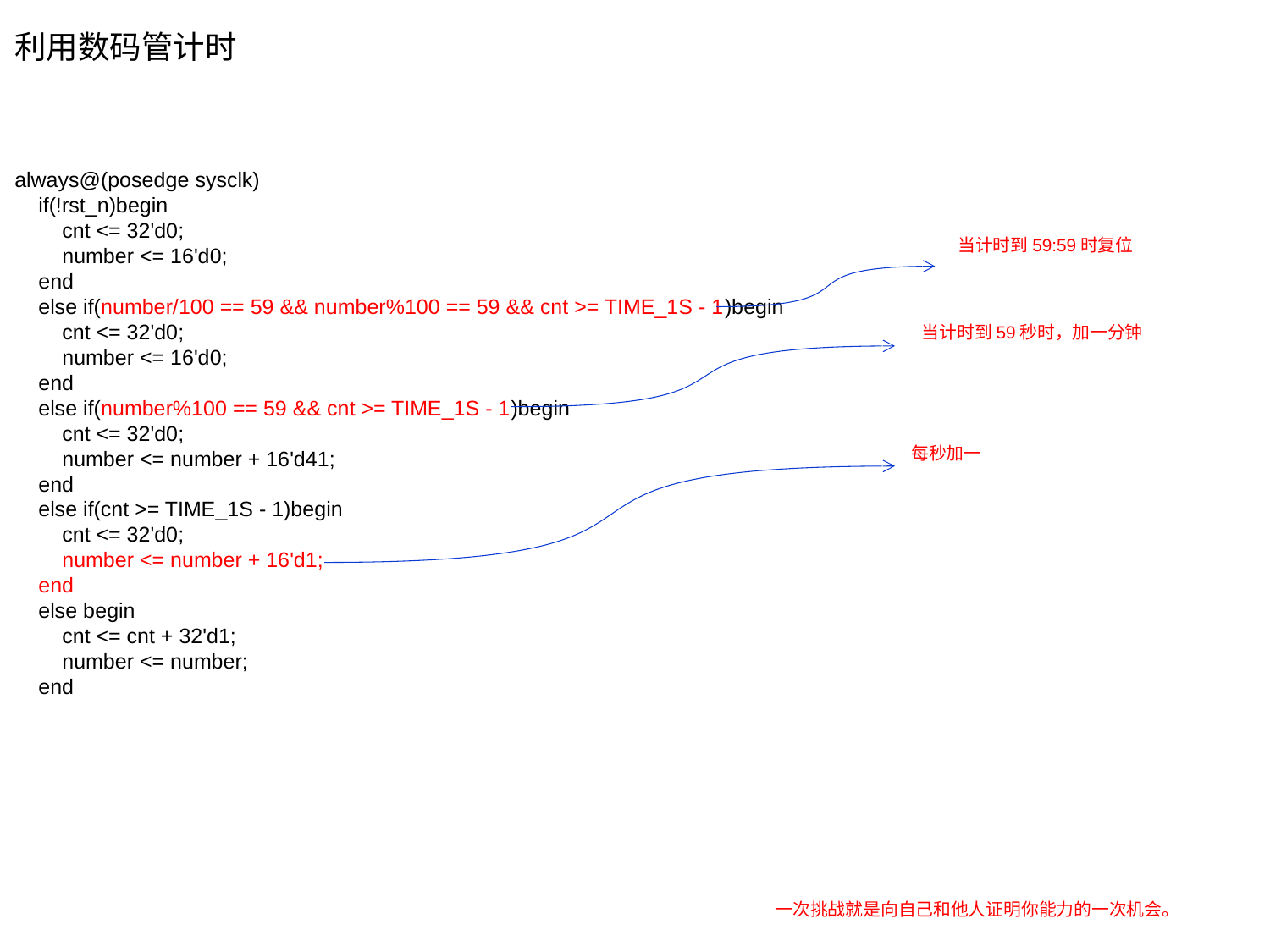

利用数码管计时
always@(posedge sysclk)
    if(!rst_n)begin
        cnt <= 32'd0;
        number <= 16'd0;
    end
    else if(number/100 == 59 && number%100 == 59 && cnt >= TIME_1S - 1)begin
        cnt <= 32'd0;
        number <= 16'd0;
    end
    else if(number%100 == 59 && cnt >= TIME_1S - 1)begin
        cnt <= 32'd0;
        number <= number + 16'd41;
    end
    else if(cnt >= TIME_1S - 1)begin
        cnt <= 32'd0;
        number <= number + 16'd1;
    end
    else begin
        cnt <= cnt + 32'd1;
        number <= number;
    end
当计时到59:59时复位
当计时到59秒时，加一分钟
每秒加一
一次挑战就是向自己和他人证明你能力的一次机会。